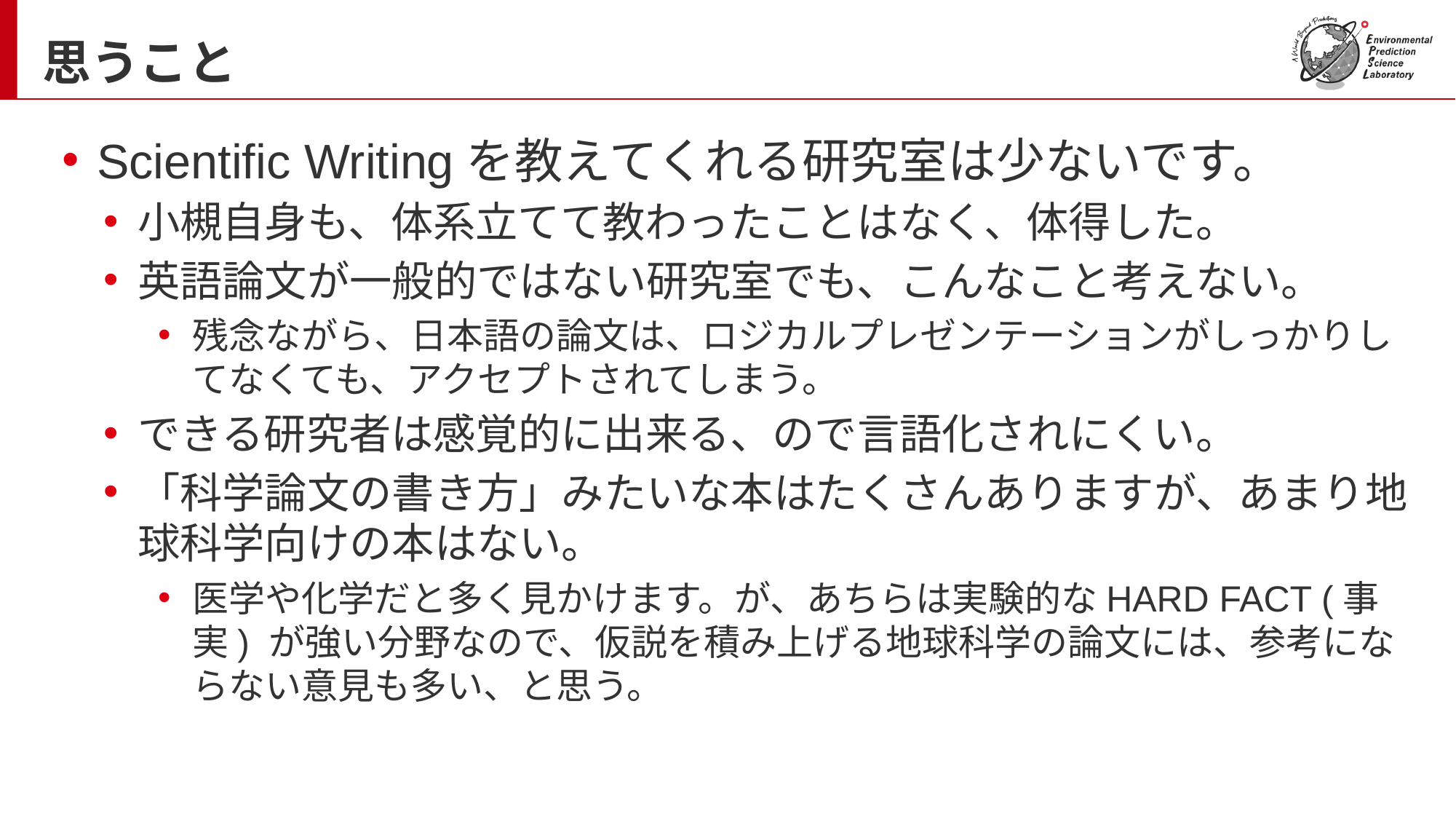

# 思うこと
Scientific Writingを教えてくれる研究室は少ないです。
小槻自身も、体系立てて教わったことはなく、体得した。
英語論文が一般的ではない研究室でも、こんなこと考えない。
残念ながら、日本語の論文は、ロジカルプレゼンテーションがしっかりしてなくても、アクセプトされてしまう。
できる研究者は感覚的に出来る、ので言語化されにくい。
「科学論文の書き方」みたいな本はたくさんありますが、あまり地球科学向けの本はない。
医学や化学だと多く見かけます。が、あちらは実験的なHARD FACT (事実) が強い分野なので、仮説を積み上げる地球科学の論文には、参考にならない意見も多い、と思う。